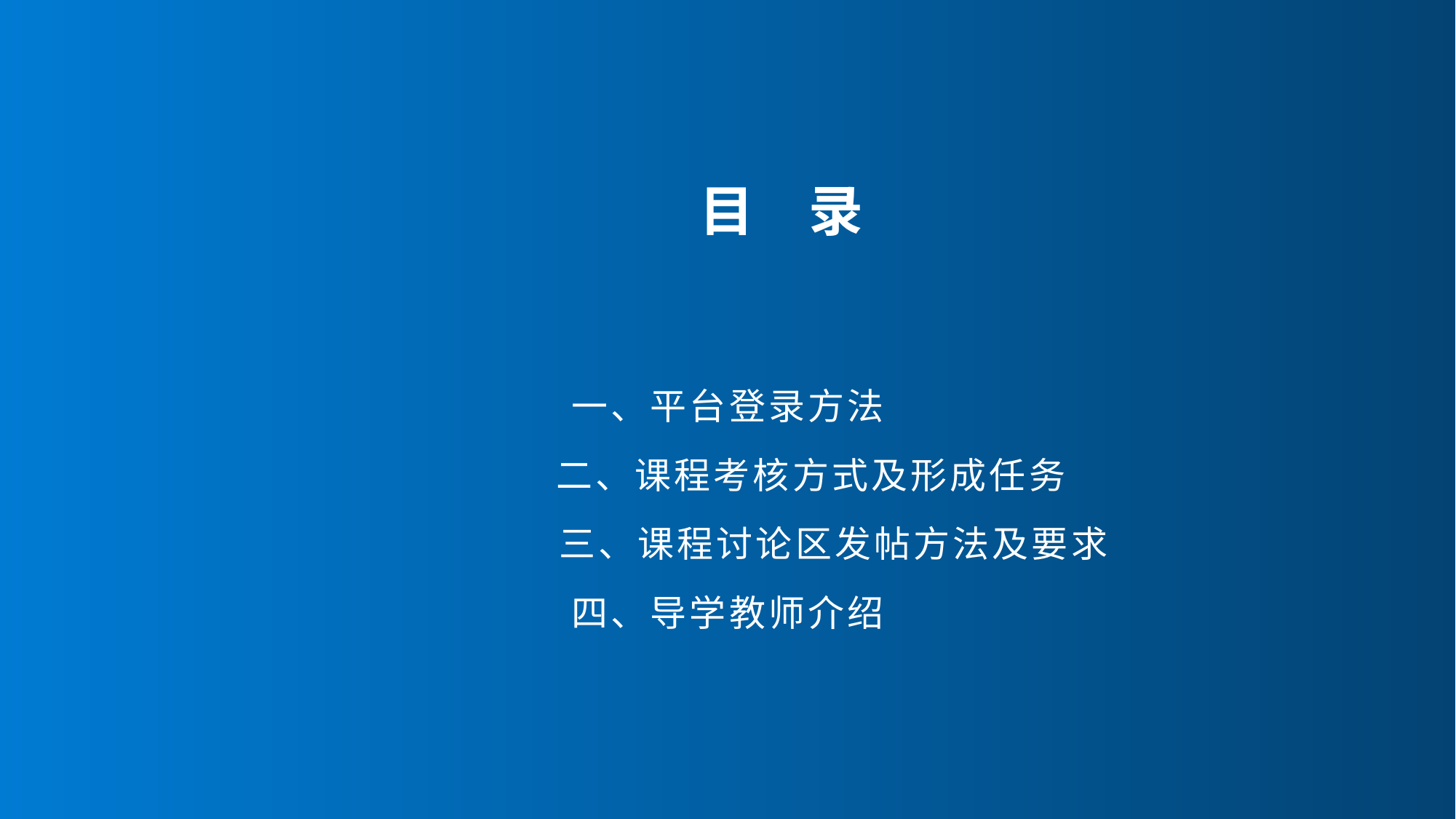

# 目   录

一、平台登录方法
              二、课程考核方式及形成任务
                  三、课程讨论区发帖方法及要求
四、导学教师介绍